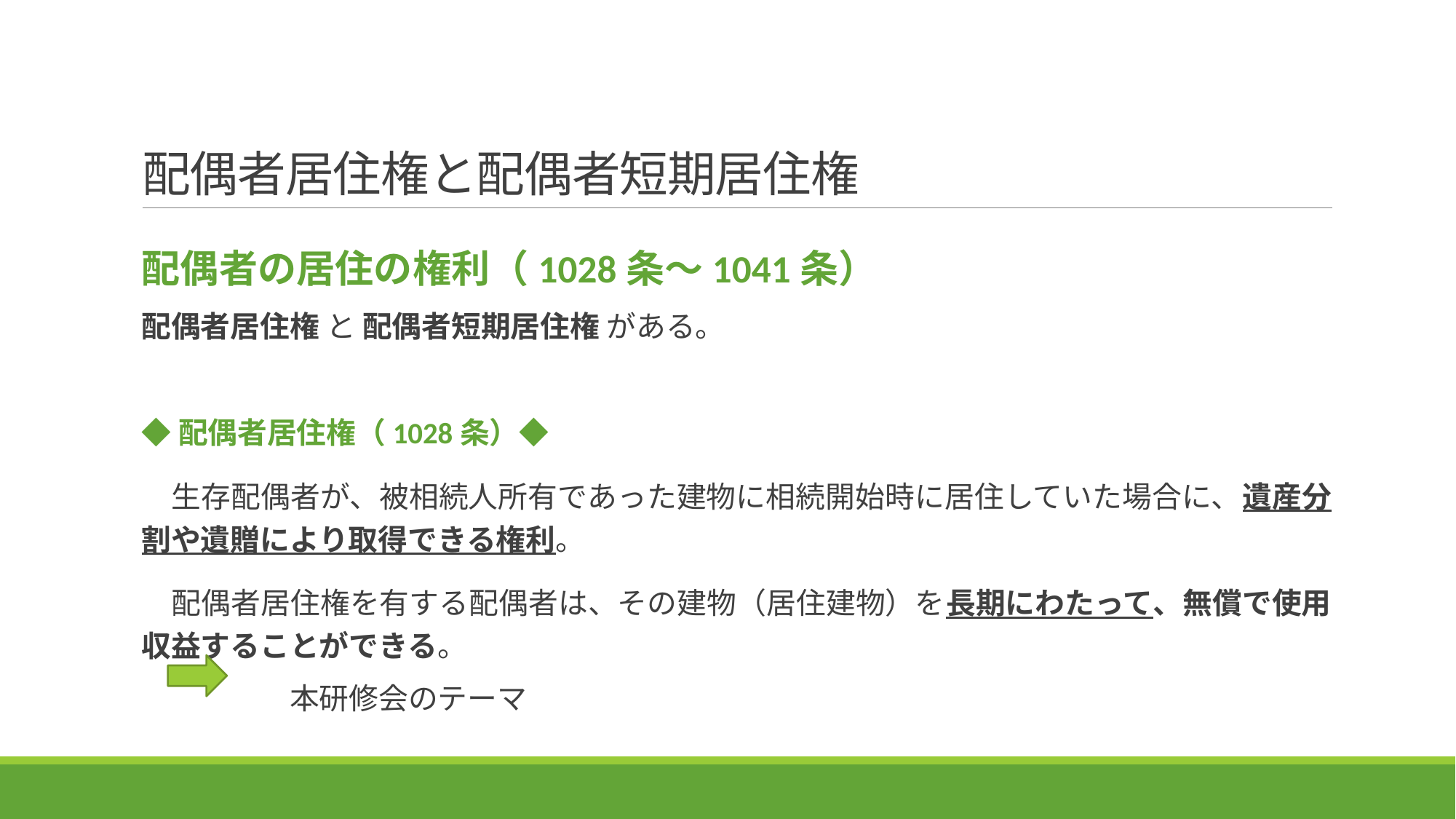

# 配偶者居住権と配偶者短期居住権

配偶者の居住の権利（1028条～1041条）
配偶者居住権 と 配偶者短期居住権 がある。

◆配偶者居住権（1028条）◆
　生存配偶者が、被相続人所有であった建物に相続開始時に居住していた場合に、遺産分割や遺贈により取得できる権利。
　配偶者居住権を有する配偶者は、その建物（居住建物）を長期にわたって、無償で使用収益することができる。
　　　　　本研修会のテーマ